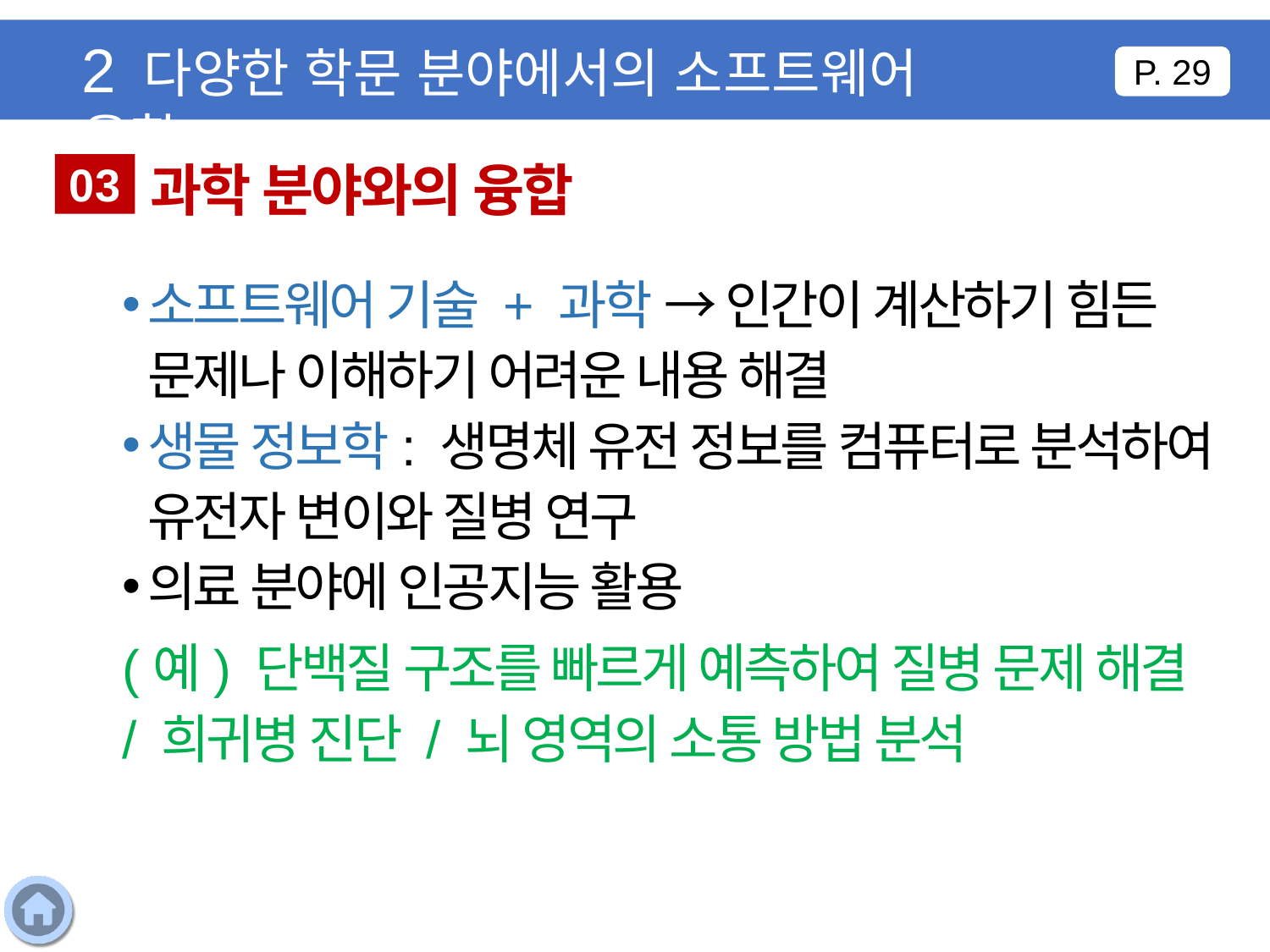

2 다양한 학문 분야에서의 소프트웨어 융합
P. 29
 과학 분야와의 융합
03
소프트웨어 기술 + 과학 → 인간이 계산하기 힘든 문제나 이해하기 어려운 내용 해결
생물 정보학: 생명체 유전 정보를 컴퓨터로 분석하여 유전자 변이와 질병 연구
의료 분야에 인공지능 활용
(예) 단백질 구조를 빠르게 예측하여 질병 문제 해결 / 희귀병 진단 / 뇌 영역의 소통 방법 분석